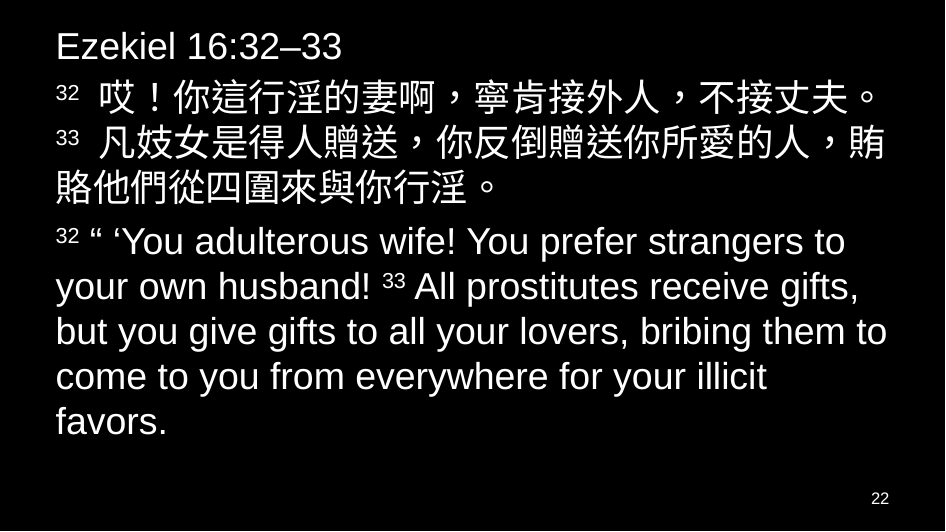

Ezekiel 16:32–33
32 哎！你這行淫的妻啊，寧肯接外人，不接丈夫。33 凡妓女是得人贈送，你反倒贈送你所愛的人，賄賂他們從四圍來與你行淫。
32 “ ‘You adulterous wife! You prefer strangers to your own husband! 33 All prostitutes receive gifts, but you give gifts to all your lovers, bribing them to come to you from everywhere for your illicit favors.

22